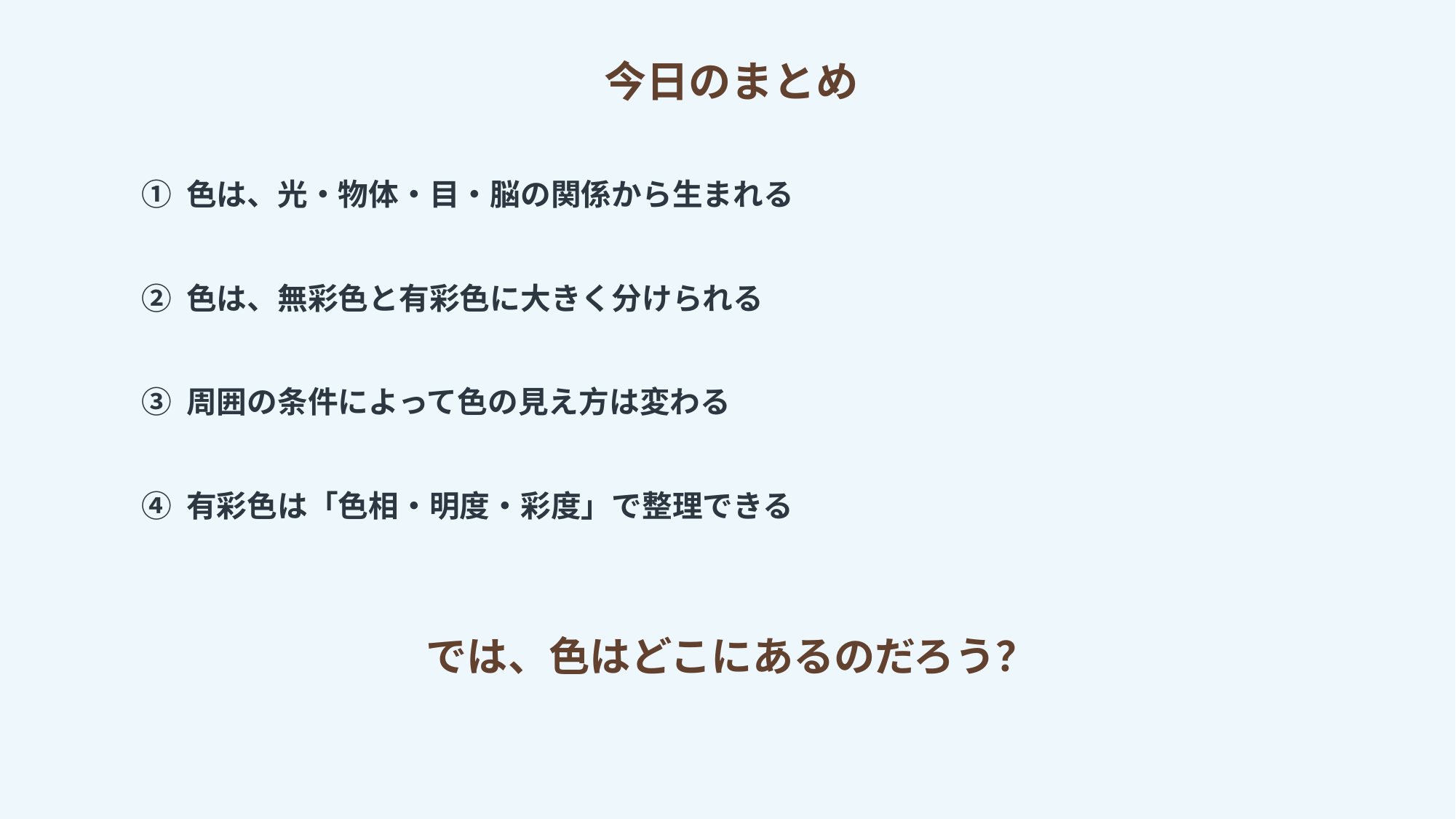

今日のまとめ
① 色は、光・物体・目・脳の関係から生まれる
② 色は、無彩色と有彩色に大きく分けられる
③ 周囲の条件によって色の見え方は変わる
④ 有彩色は「色相・明度・彩度」で整理できる
では、色はどこにあるのだろう？